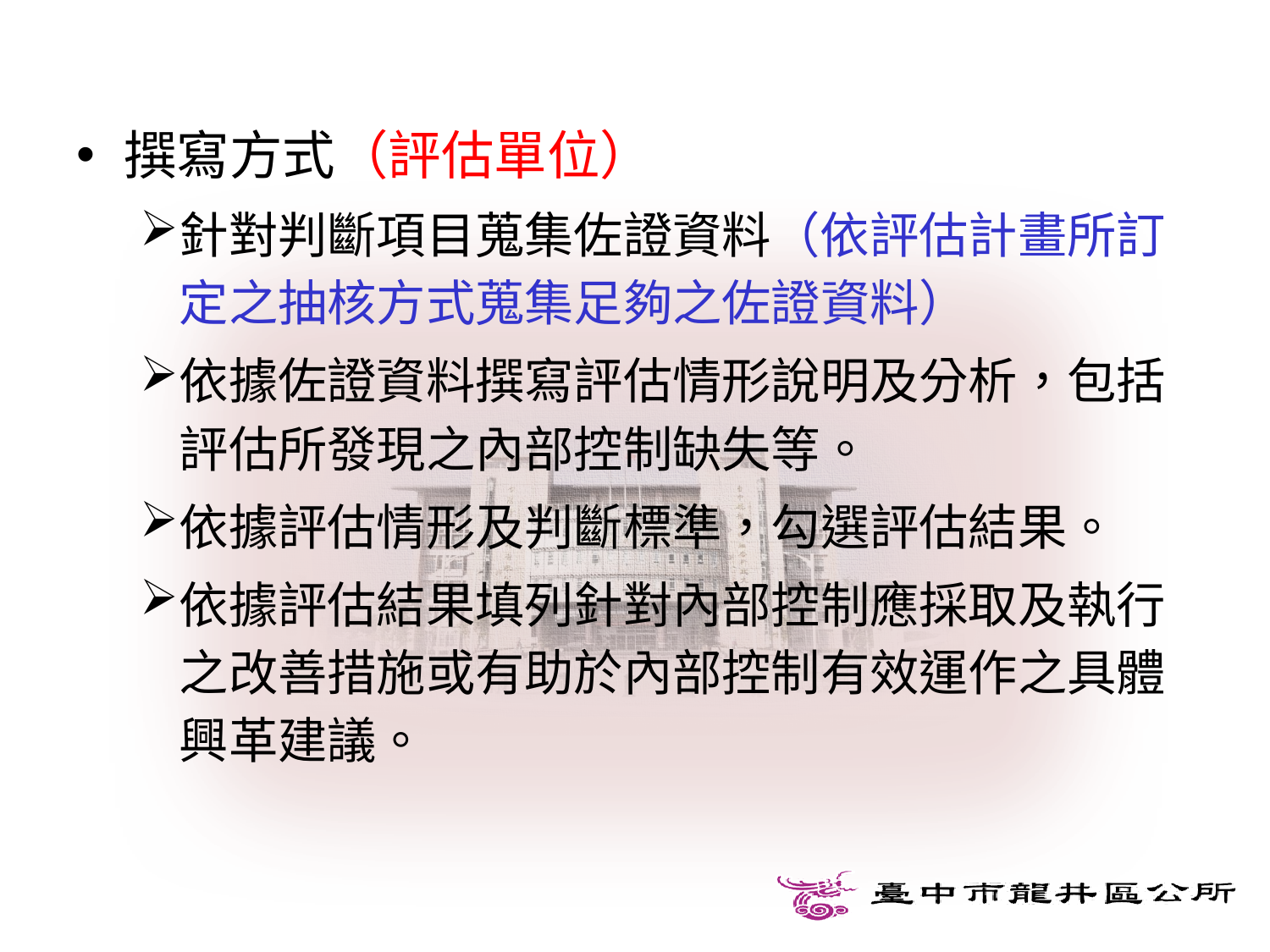

撰寫方式（評估單位）
針對判斷項目蒐集佐證資料（依評估計畫所訂定之抽核方式蒐集足夠之佐證資料）
依據佐證資料撰寫評估情形說明及分析，包括評估所發現之內部控制缺失等。
依據評估情形及判斷標準，勾選評估結果。
依據評估結果填列針對內部控制應採取及執行之改善措施或有助於內部控制有效運作之具體興革建議。